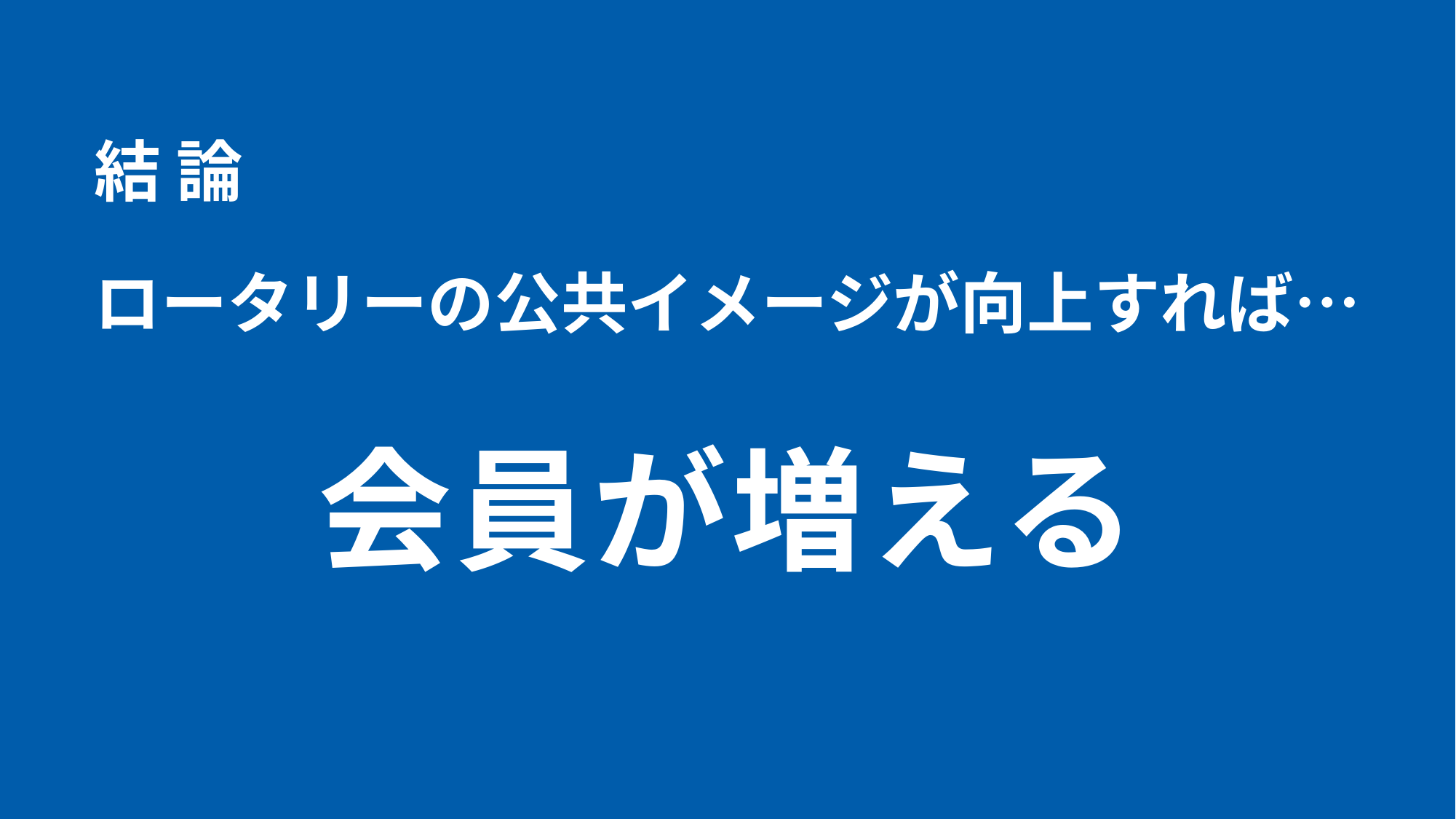

結 論
ロータリーの公共イメージが向上すれば…

会員が増える
Title Page Option